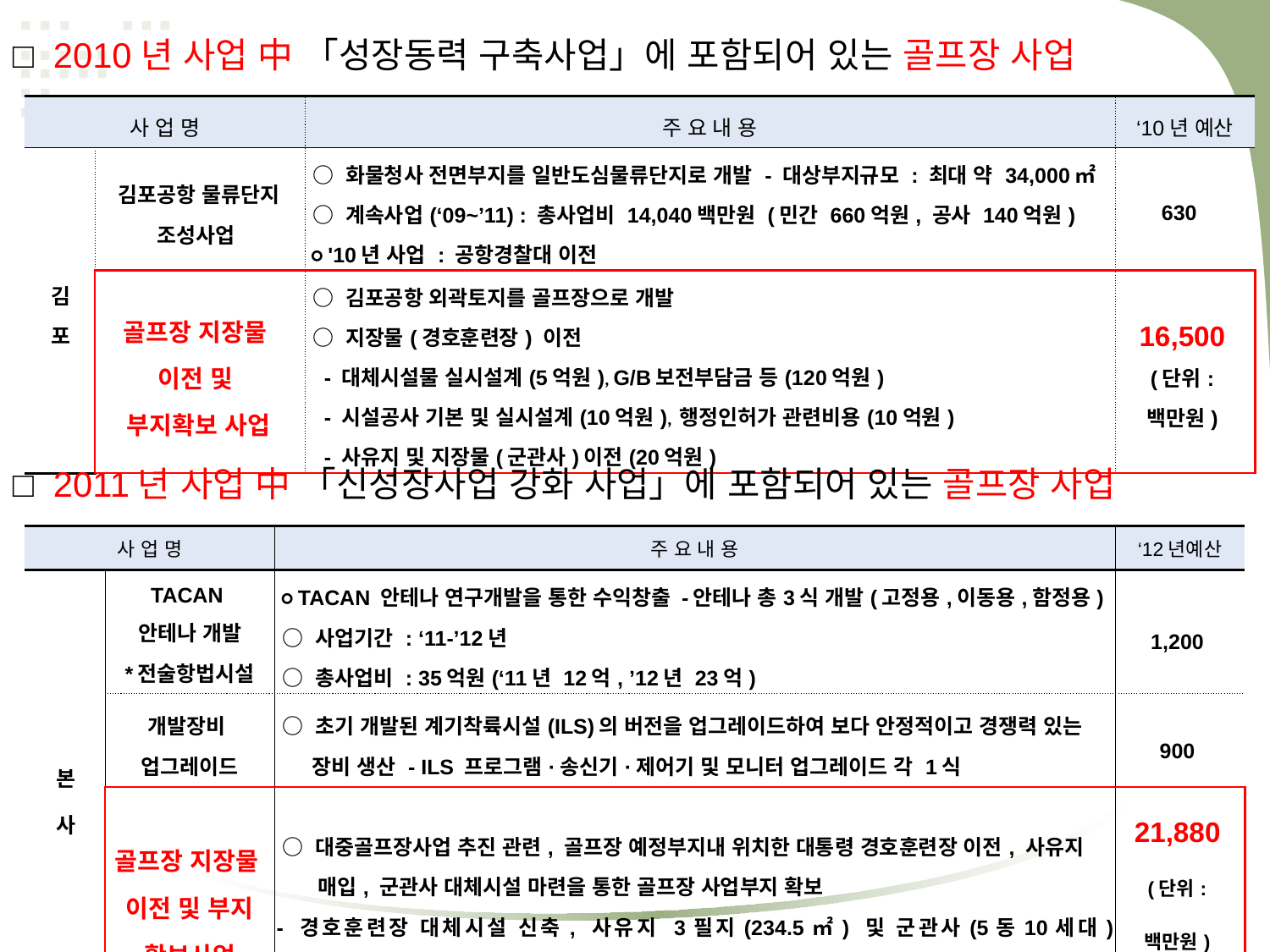

□  2010년 사업 中 「성장동력 구축사업」에 포함되어 있는 골프장 사업
| 사 업 명 |  | 주 요 내 용 | ‘10년 예산 |
| --- | --- | --- | --- |
| 김 포 | 김포공항 물류단지 조성사업 | ○ 화물청사 전면부지를 일반도심물류단지로 개발 - 대상부지규모 : 최대 약 34,000㎡ ○ 계속사업(‘09~’11) : 총사업비 14,040백만원 (민간 660억원, 공사 140억원) ○ '10년 사업 : 공항경찰대 이전 | 630 |
|  | 골프장 지장물 이전 및 부지확보 사업 | ○ 김포공항 외곽토지를 골프장으로 개발 ○ 지장물(경호훈련장) 이전 - 대체시설물 실시설계(5억원), G/B보전부담금 등(120억원) - 시설공사 기본 및 실시설계(10억원), 행정인허가 관련비용(10억원) - 사유지 및 지장물(군관사)이전(20억원) | 16,500 (단위: 백만원) |
□  2011년 사업 中 「신성장사업 강화 사업」에 포함되어 있는 골프장 사업
| 사 업 명 |  | 주 요 내 용 | ‘12년예산 |
| --- | --- | --- | --- |
| 본 사 | TACAN 안테나 개발 \*전술항법시설 | ○ TACAN 안테나 연구개발을 통한 수익창출 -안테나 총3식 개발(고정용,이동용,함정용) ○ 사업기간 : ‘11-’12년 ○ 총사업비 : 35억원(‘11년 12억, ’12년 23억) | 1,200 |
|  | 개발장비 업그레이드 | ○ 초기 개발된 계기착륙시설(ILS)의 버전을 업그레이드하여 보다 안정적이고 경쟁력 있는 장비 생산 - ILS 프로그램·송신기·제어기 및 모니터 업그레이드 각 1식 | 900 |
|  | 골프장 지장물 이전 및 부지 확보사업 | ○ 대중골프장사업 추진 관련, 골프장 예정부지내 위치한 대통령 경호훈련장 이전, 사유지 매입, 군관사 대체시설 마련을 통한 골프장 사업부지 확보 - 경호훈련장 대체시설 신축, 사유지 3필지(234.5㎡) 및 군관사(5동10세대) 대체시설매입 | 21,880 (단위: 백만원) |